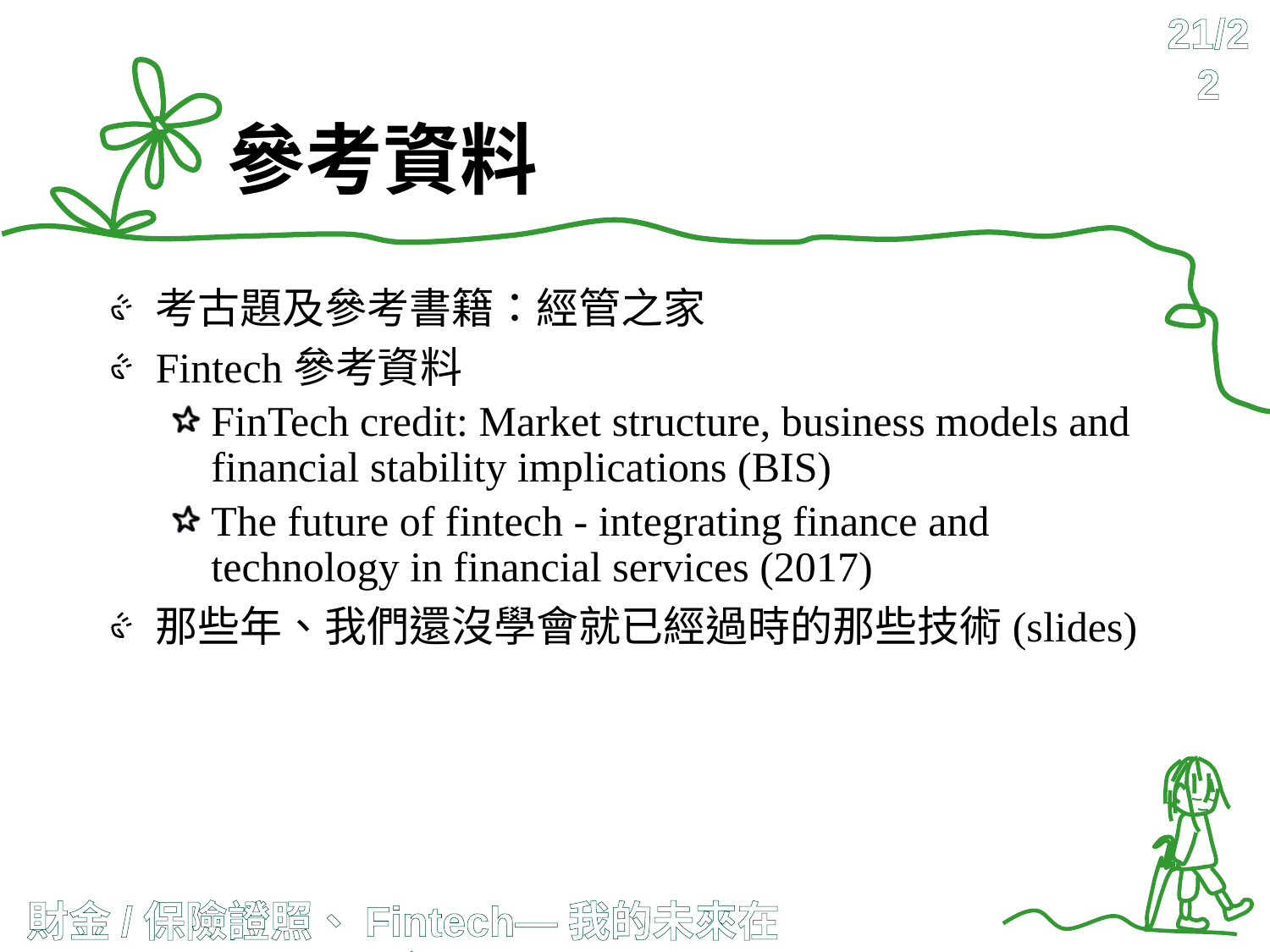

21/22
# 參考資料
考古題及參考書籍：經管之家
Fintech參考資料
FinTech credit: Market structure, business models and financial stability implications (BIS)
The future of fintech - integrating finance and technology in financial services (2017)
那些年、我們還沒學會就已經過時的那些技術(slides)

財金/保險證照、Fintech—我的未來在哪裡